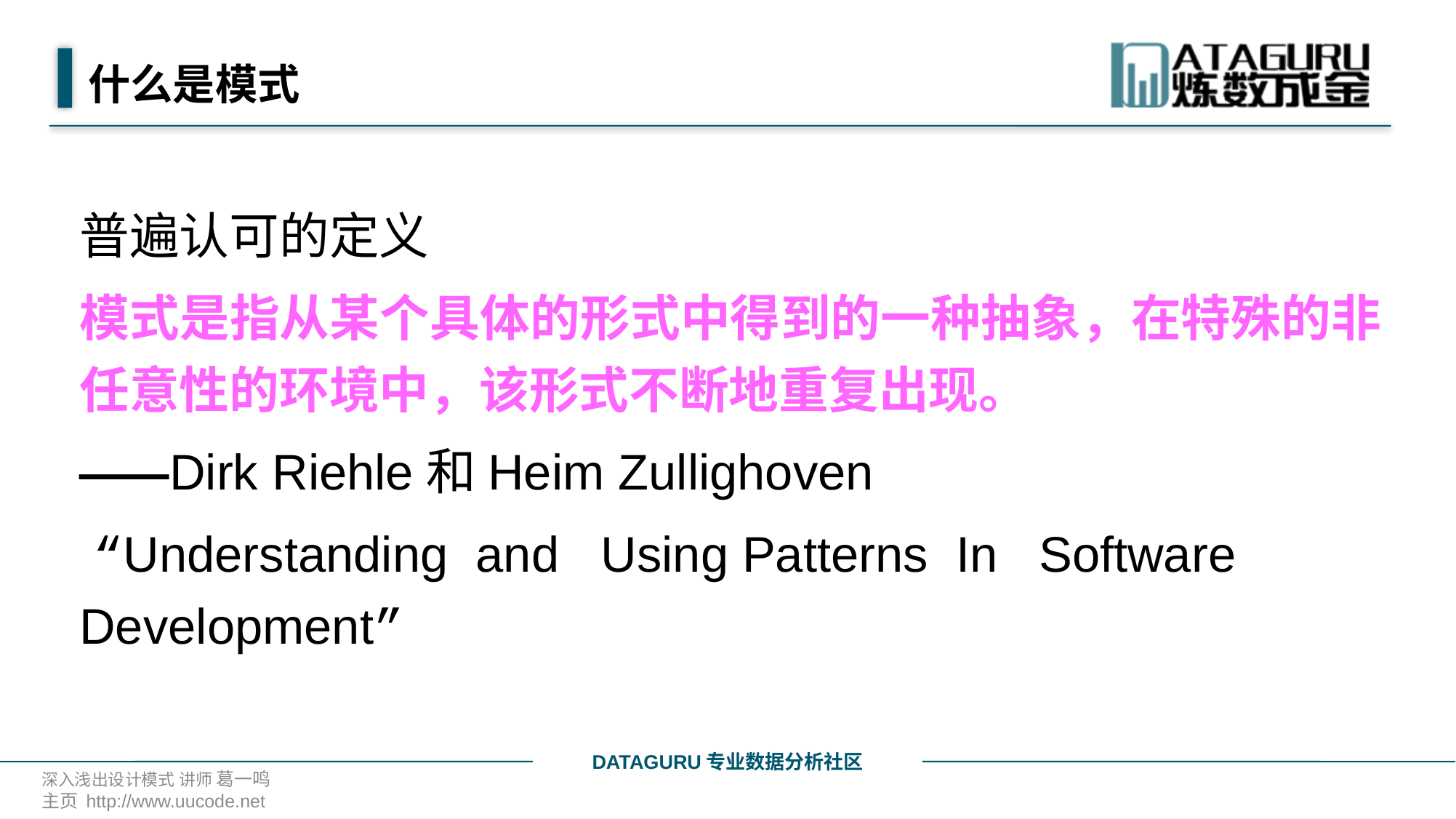

# 什么是模式
普遍认可的定义
模式是指从某个具体的形式中得到的一种抽象，在特殊的非任意性的环境中，该形式不断地重复出现。
———Dirk Riehle和Heim Zullighoven
 “Understanding  and   Using Patterns  In   Software Development”